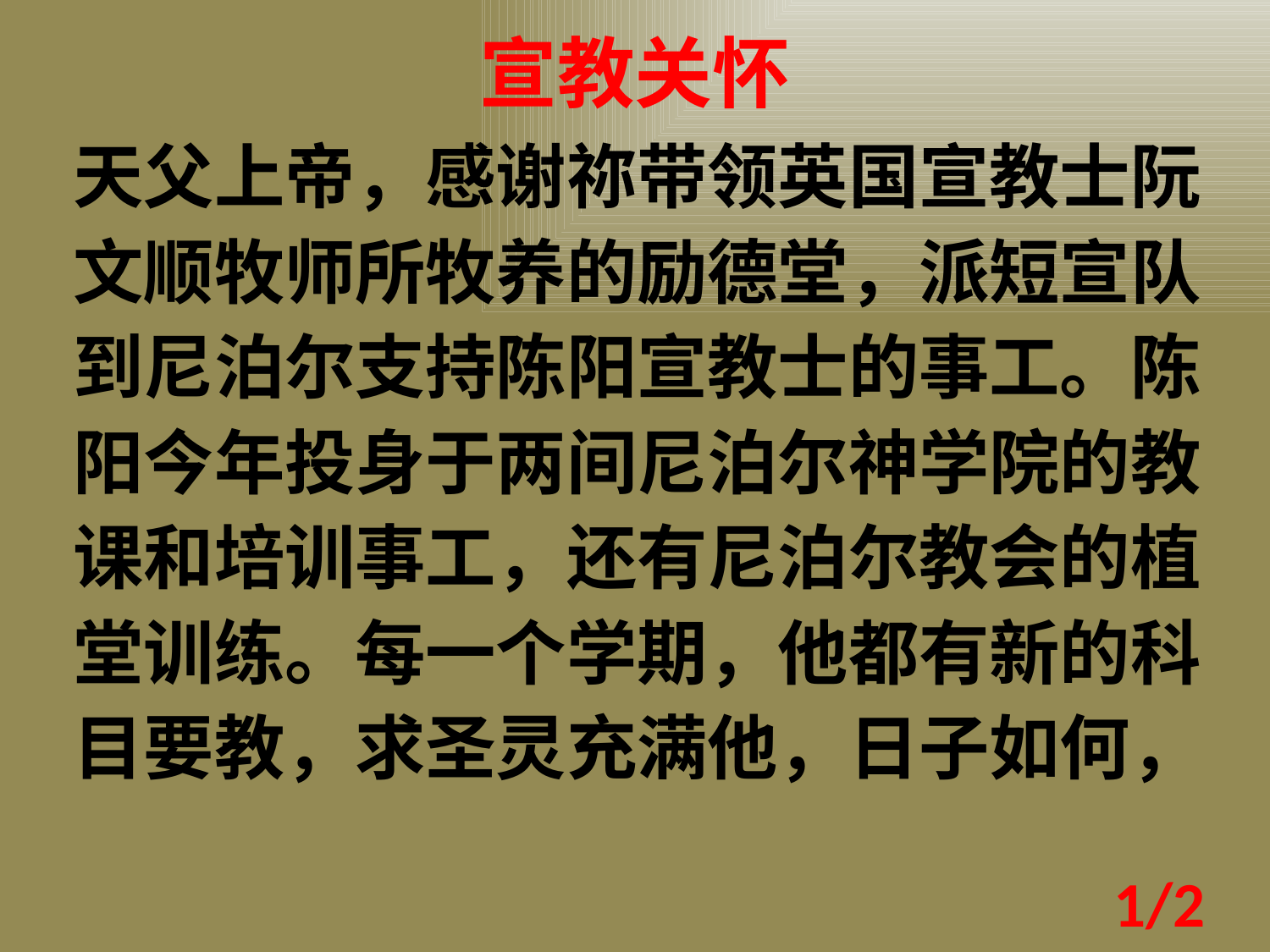

宣教关怀
天父上帝，感谢祢带领英国宣教士阮文顺牧师所牧养的励德堂，派短宣队到尼泊尔支持陈阳宣教士的事工。陈阳今年投身于两间尼泊尔神学院的教课和培训事工，还有尼泊尔教会的植堂训练。每一个学期，他都有新的科目要教，求圣灵充满他，日子如何，
1/2